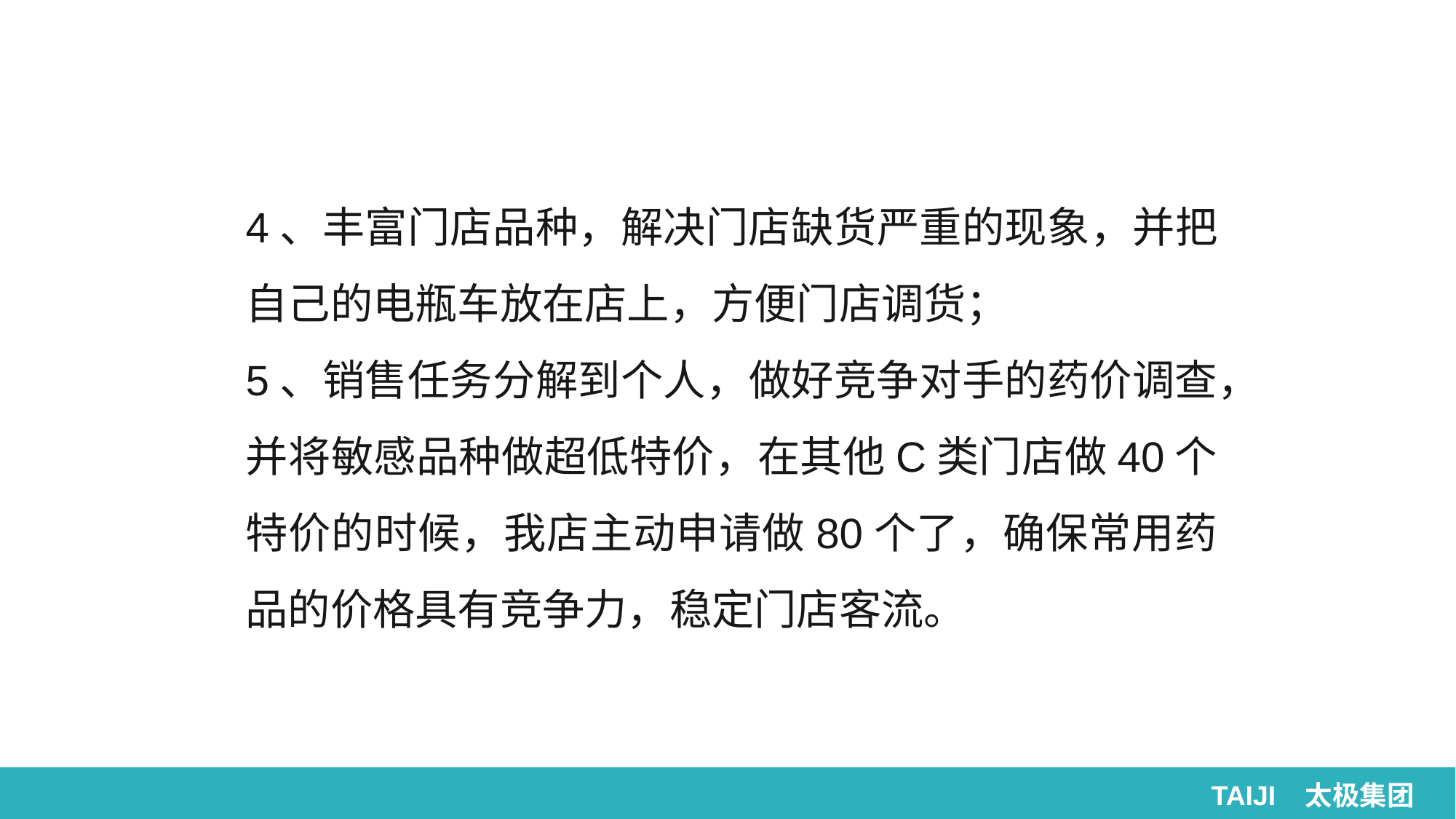

4、丰富门店品种，解决门店缺货严重的现象，并把自己的电瓶车放在店上，方便门店调货；
5、销售任务分解到个人，做好竞争对手的药价调查，并将敏感品种做超低特价，在其他C类门店做40个特价的时候，我店主动申请做80个了，确保常用药品的价格具有竞争力，稳定门店客流。

TAIJI   太极集团